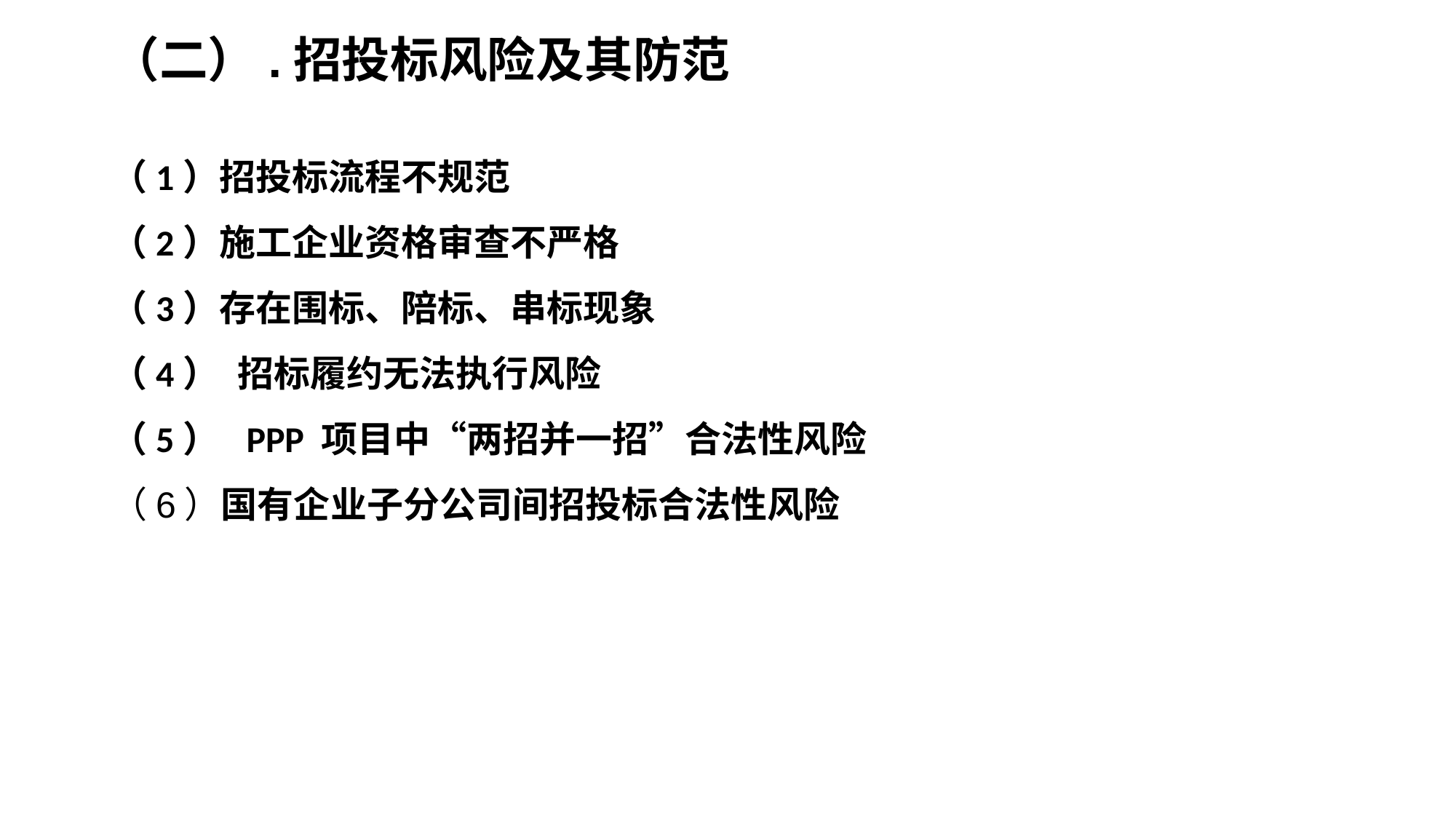

# （二）.招投标风险及其防范

（1）招投标流程不规范
（2）施工企业资格审查不严格
（3）存在围标、陪标、串标现象
（4） 招标履约无法执行风险
（5） PPP 项目中“两招并一招”合法性风险
（6）国有企业子分公司间招投标合法性风险